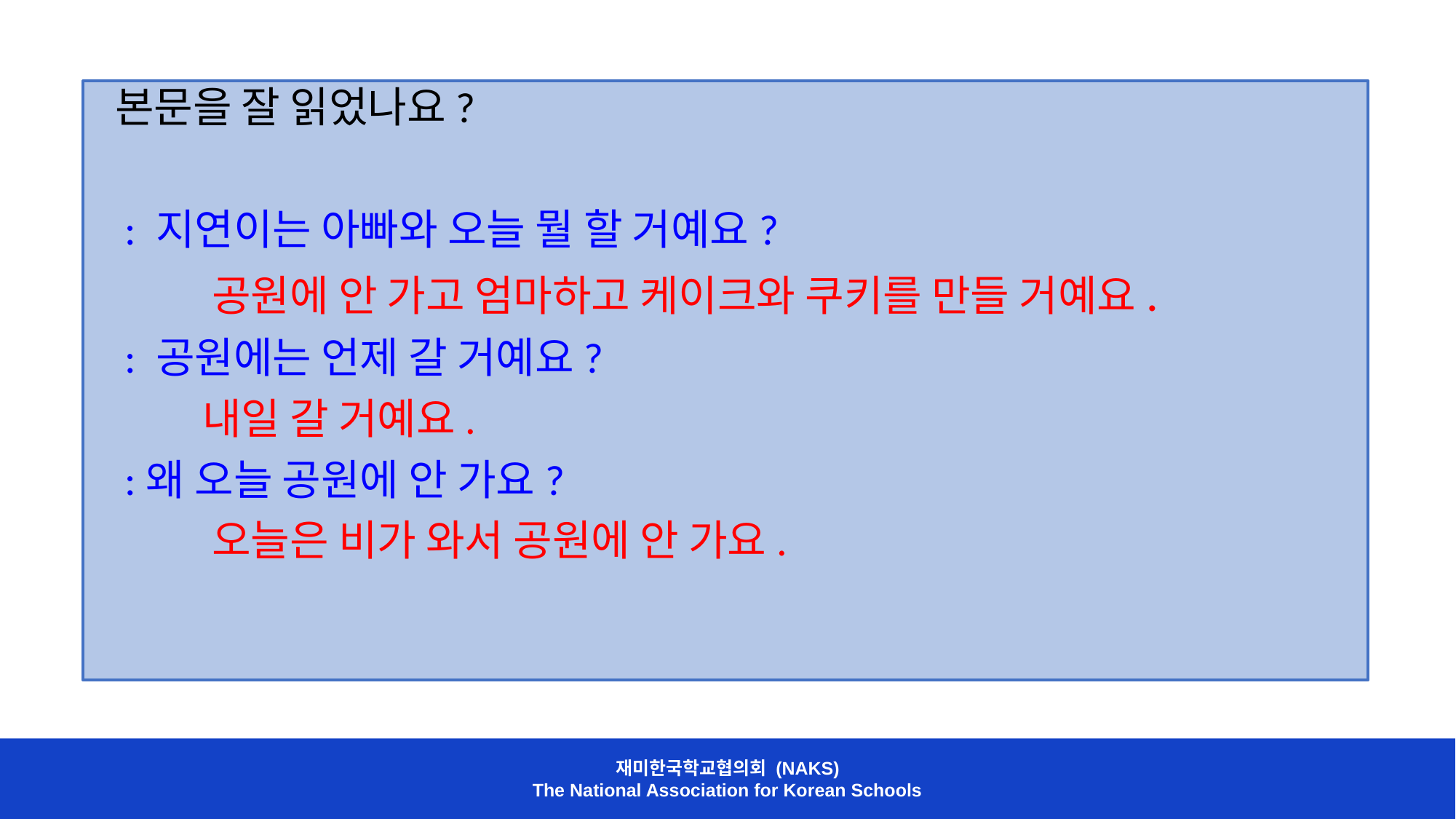

본문을 잘 읽었나요?

 : 지연이는 아빠와 오늘 뭘 할 거예요?
         공원에 안 가고 엄마하고 케이크와 쿠키를 만들 거예요.
 : 공원에는 언제 갈 거예요?
        내일 갈 거예요.
 :왜 오늘 공원에 안 가요?
         오늘은 비가 와서 공원에 안 가요.
재미한국학교협의회 (NAKS)
The National Association for Korean Schools